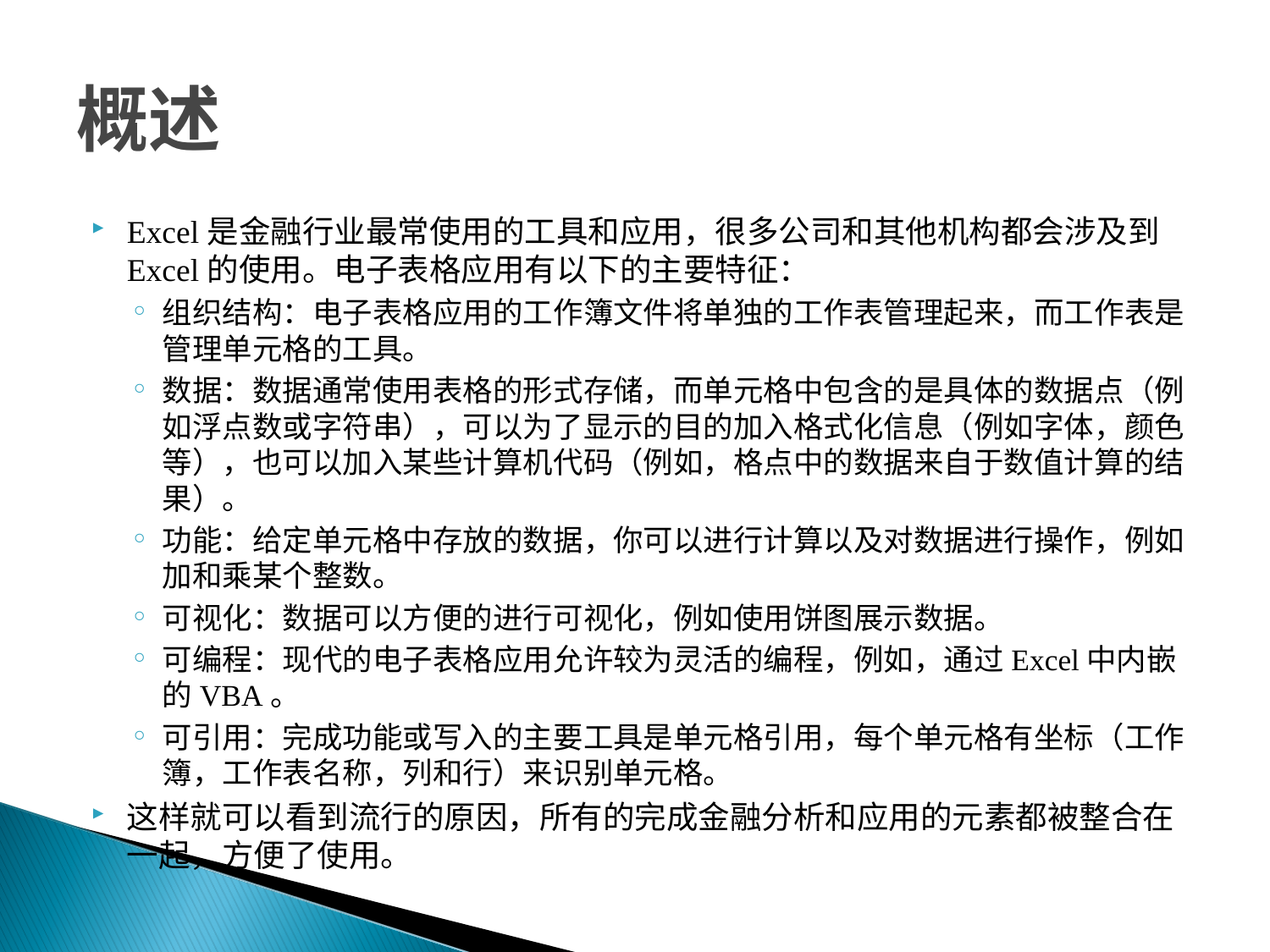

# 概述
Excel是金融行业最常使用的工具和应用，很多公司和其他机构都会涉及到Excel的使用。电子表格应用有以下的主要特征：
组织结构：电子表格应用的工作簿文件将单独的工作表管理起来，而工作表是管理单元格的工具。
数据：数据通常使用表格的形式存储，而单元格中包含的是具体的数据点（例如浮点数或字符串），可以为了显示的目的加入格式化信息（例如字体，颜色等），也可以加入某些计算机代码（例如，格点中的数据来自于数值计算的结果）。
功能：给定单元格中存放的数据，你可以进行计算以及对数据进行操作，例如加和乘某个整数。
可视化：数据可以方便的进行可视化，例如使用饼图展示数据。
可编程：现代的电子表格应用允许较为灵活的编程，例如，通过Excel中内嵌的VBA。
可引用：完成功能或写入的主要工具是单元格引用，每个单元格有坐标（工作簿，工作表名称，列和行）来识别单元格。
这样就可以看到流行的原因，所有的完成金融分析和应用的元素都被整合在一起，方便了使用。